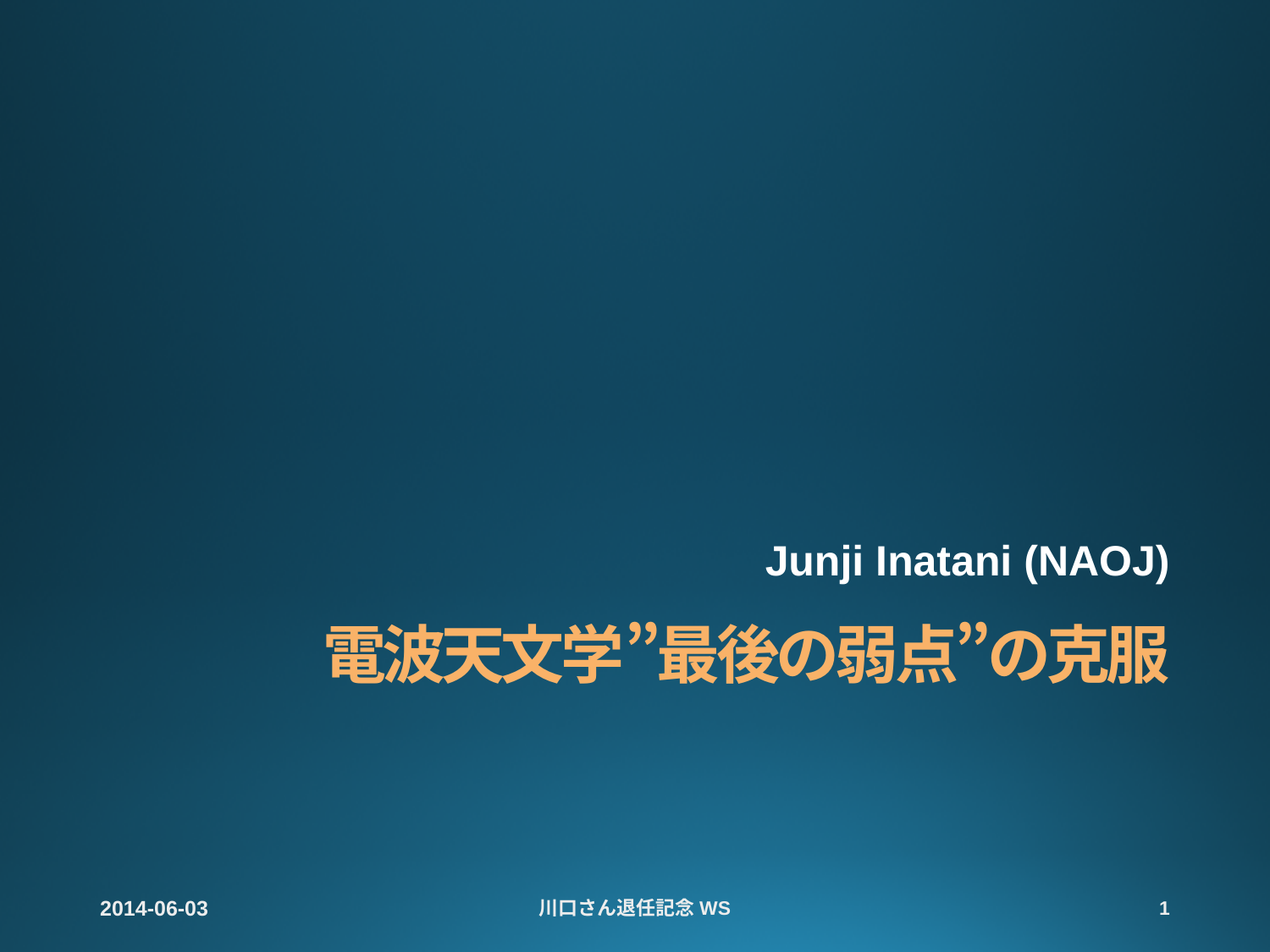

Junji Inatani (NAOJ)
# 電波天文学”最後の弱点”の克服
2014-06-03
川口さん退任記念WS
1